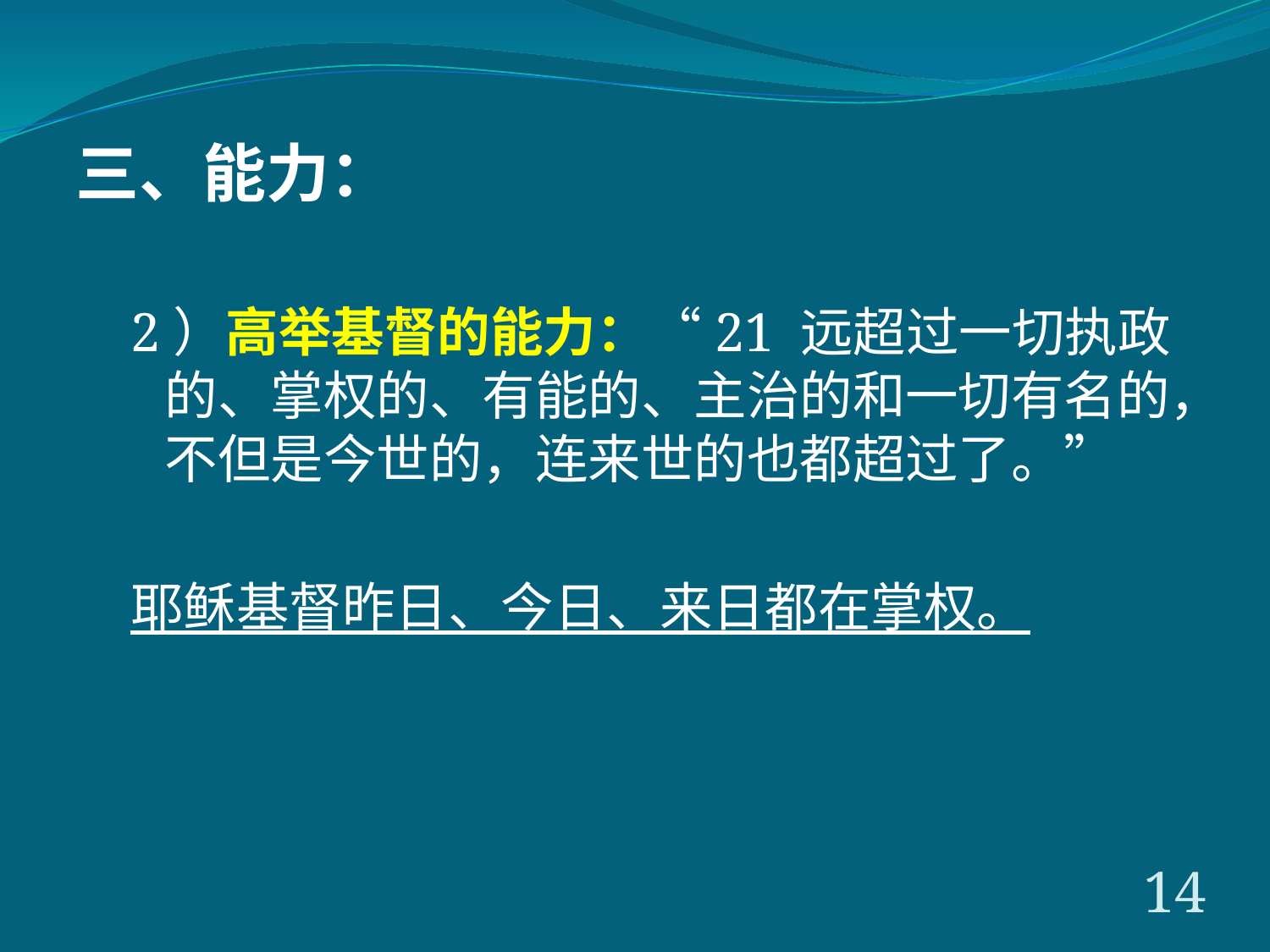

三、能力：

2）高举基督的能力：“21 远超过一切执政的、掌权的、有能的、主治的和一切有名的，不但是今世的，连来世的也都超过了。”

耶稣基督昨日、今日、来日都在掌权。
14